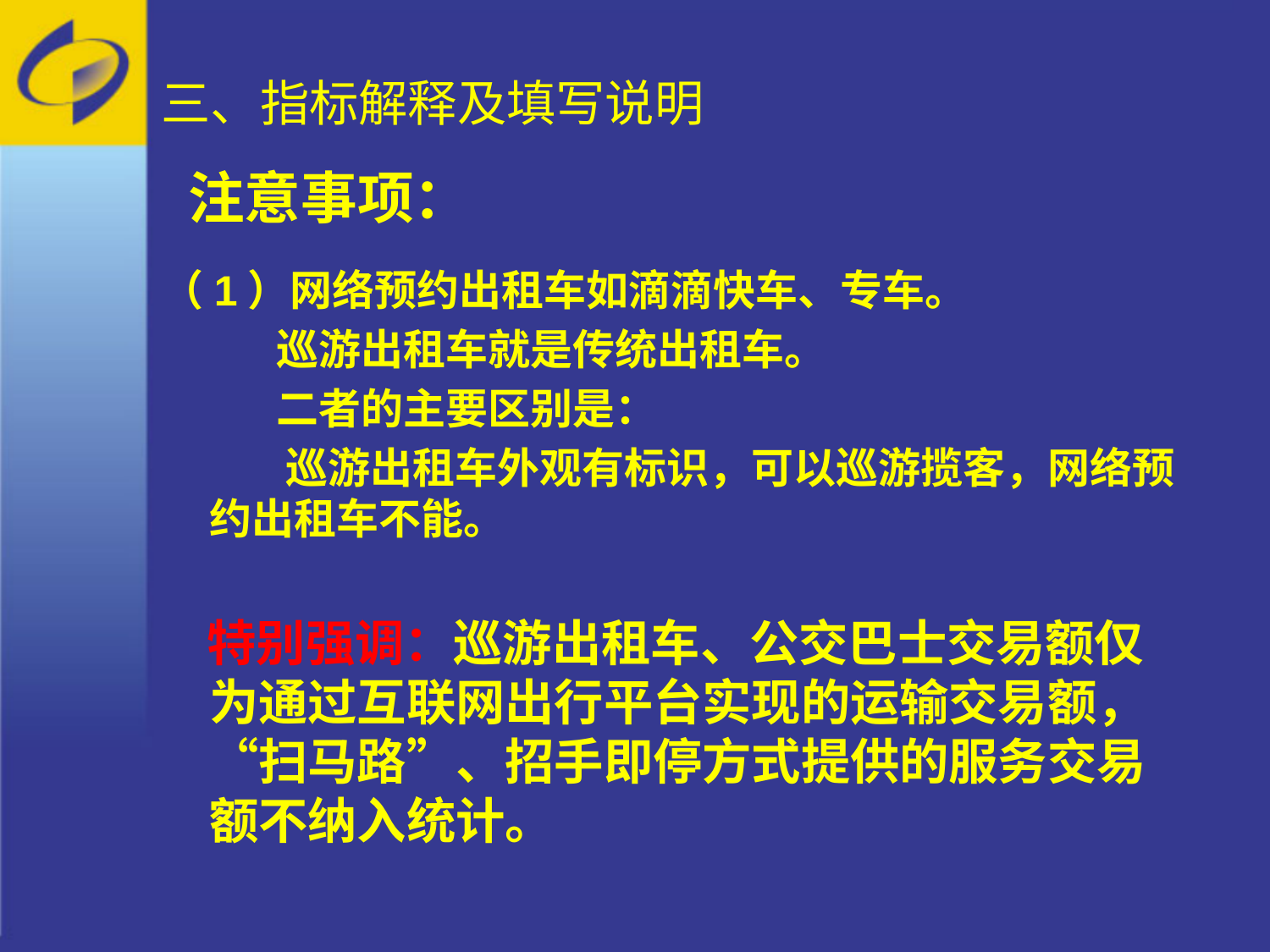

三、指标解释及填写说明
 注意事项：

（1）网络预约出租车如滴滴快车、专车。
           巡游出租车就是传统出租车。
           二者的主要区别是：
            巡游出租车外观有标识，可以巡游揽客，网络预约出租车不能。

   特别强调：巡游出租车、公交巴士交易额仅为通过互联网出行平台实现的运输交易额，“扫马路”、招手即停方式提供的服务交易额不纳入统计。